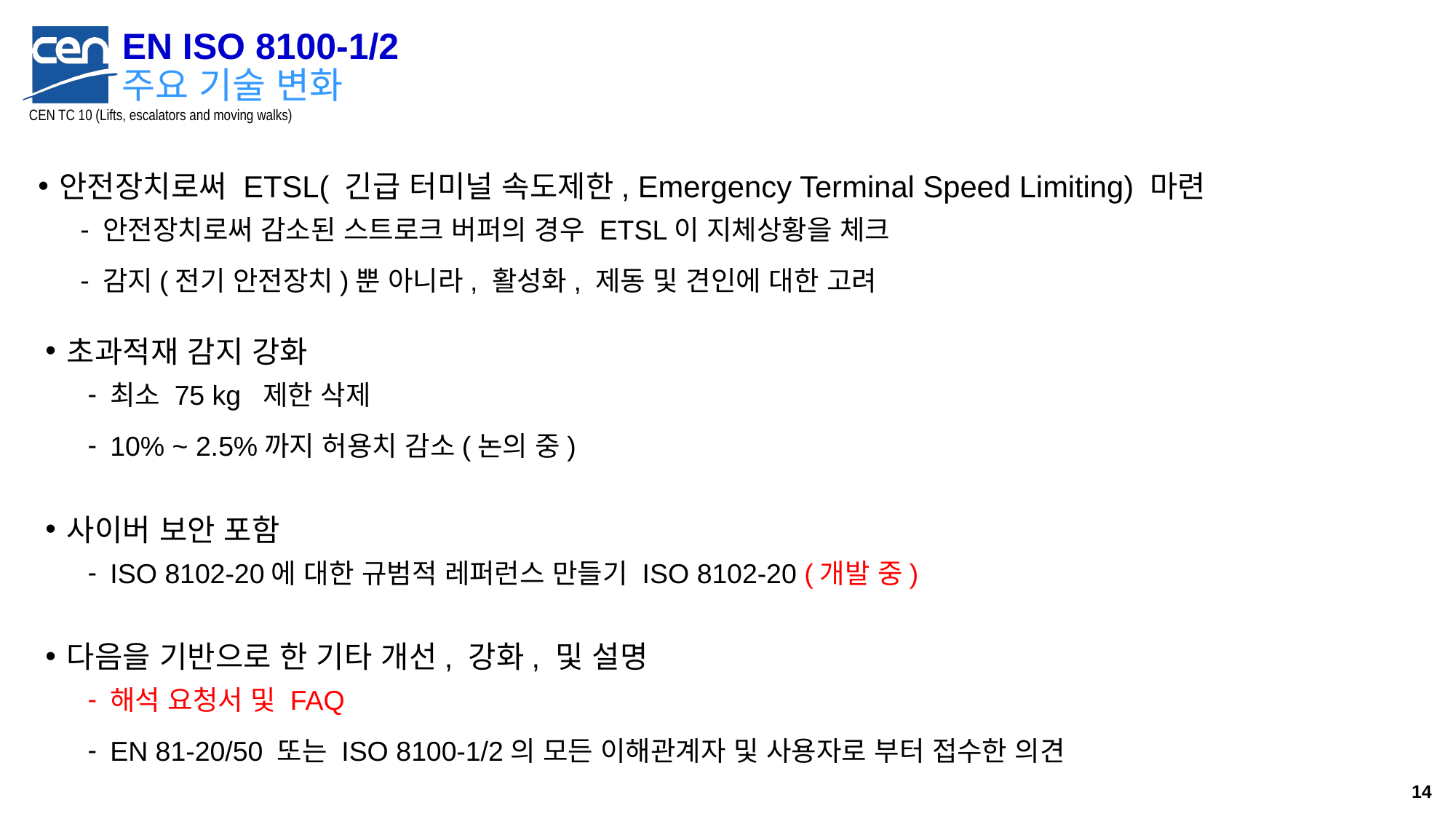

# EN ISO 8100-1/2 주요 기술 변화
안전장치로써 ETSL( 긴급 터미널 속도제한, Emergency Terminal Speed Limiting) 마련
안전장치로써 감소된 스트로크 버퍼의 경우 ETSL이 지체상황을 체크
감지(전기 안전장치)뿐 아니라, 활성화, 제동 및 견인에 대한 고려
초과적재 감지 강화
최소 75 kg  제한 삭제
10% ~ 2.5%까지 허용치 감소(논의 중)
사이버 보안 포함
ISO 8102-20에 대한 규범적 레퍼런스 만들기 ISO 8102-20 (개발 중)
다음을 기반으로 한 기타 개선, 강화, 및 설명
해석 요청서 및 FAQ
EN 81-20/50 또는 ISO 8100-1/2의 모든 이해관계자 및 사용자로 부터 접수한 의견